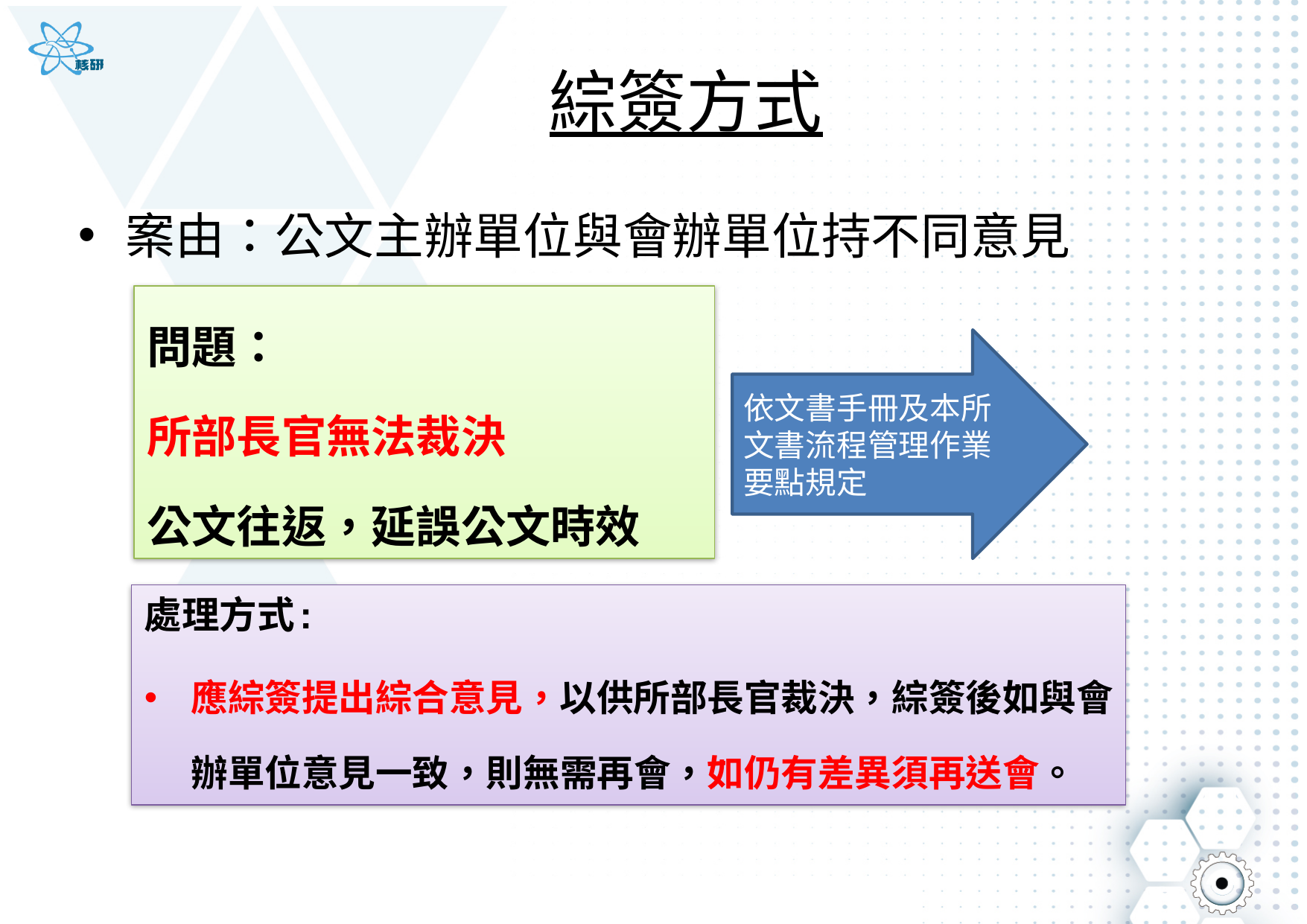

# 綜簽方式
案由：公文主辦單位與會辦單位持不同意見

問題：
所部長官無法裁決
公文往返，延誤公文時效

依文書手冊及本所文書流程管理作業要點規定
處理方式:
應綜簽提出綜合意見，以供所部長官裁決，綜簽後如與會辦單位意見一致，則無需再會，如仍有差異須再送會。